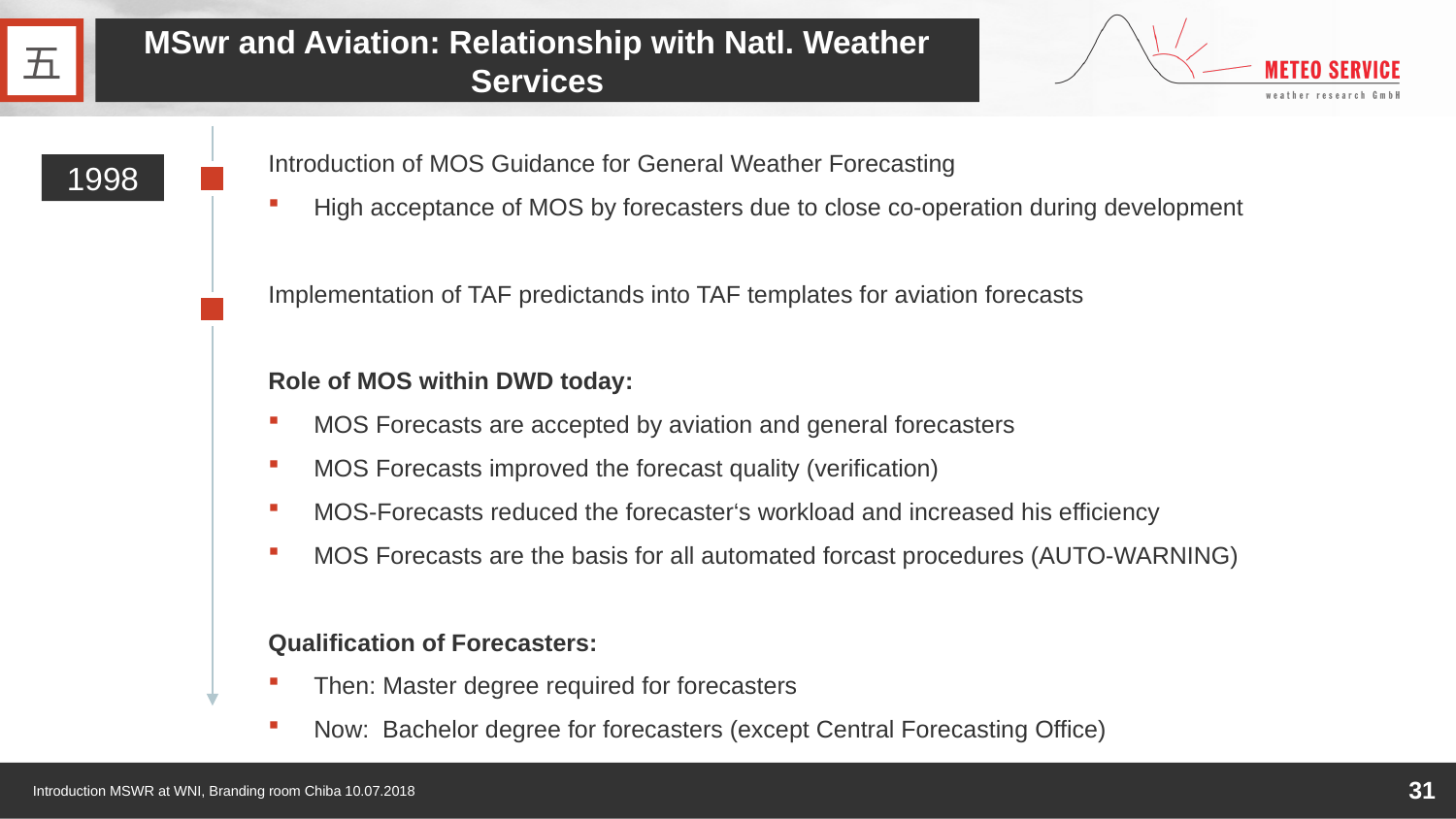

MSwr and Aviation: Relationship with Natl. Weather Services
五
Introduction of MOS Guidance for General Weather Forecasting
High acceptance of MOS by forecasters due to close co-operation during development

Implementation of TAF predictands into TAF templates for aviation forecasts

Role of MOS within DWD today:
MOS Forecasts are accepted by aviation and general forecasters
MOS Forecasts improved the forecast quality (verification)
MOS-Forecasts reduced the forecaster‘s workload and increased his efficiency
MOS Forecasts are the basis for all automated forcast procedures (AUTO-WARNING)

Qualification of Forecasters:
Then: Master degree required for forecasters
Now:  Bachelor degree for forecasters (except Central Forecasting Office)
1998